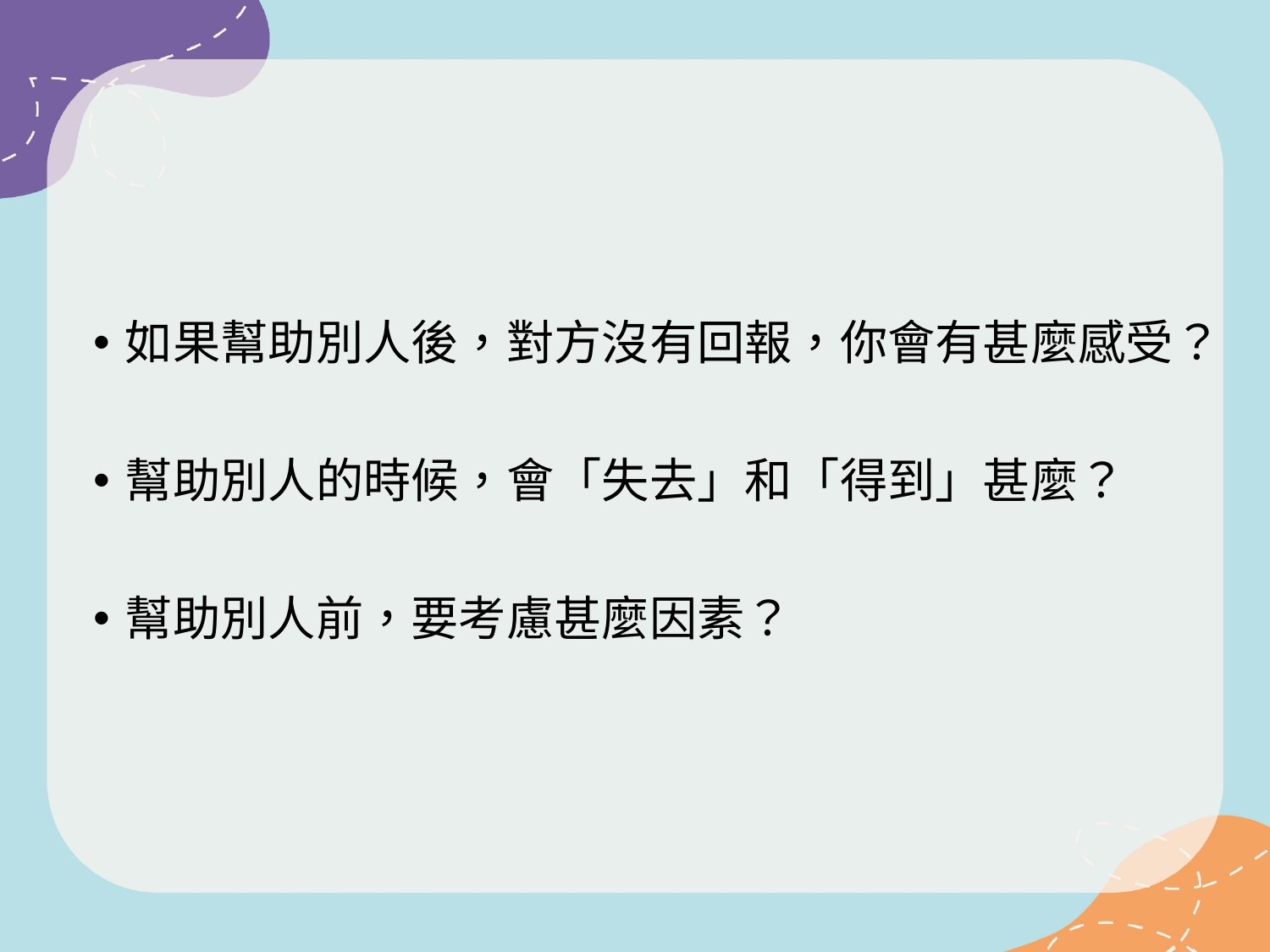

#
如果幫助別人後，對方沒有回報，你會有甚麼感受？

幫助別人的時候，會「失去」和「得到」甚麼？

幫助別人前，要考慮甚麼因素？